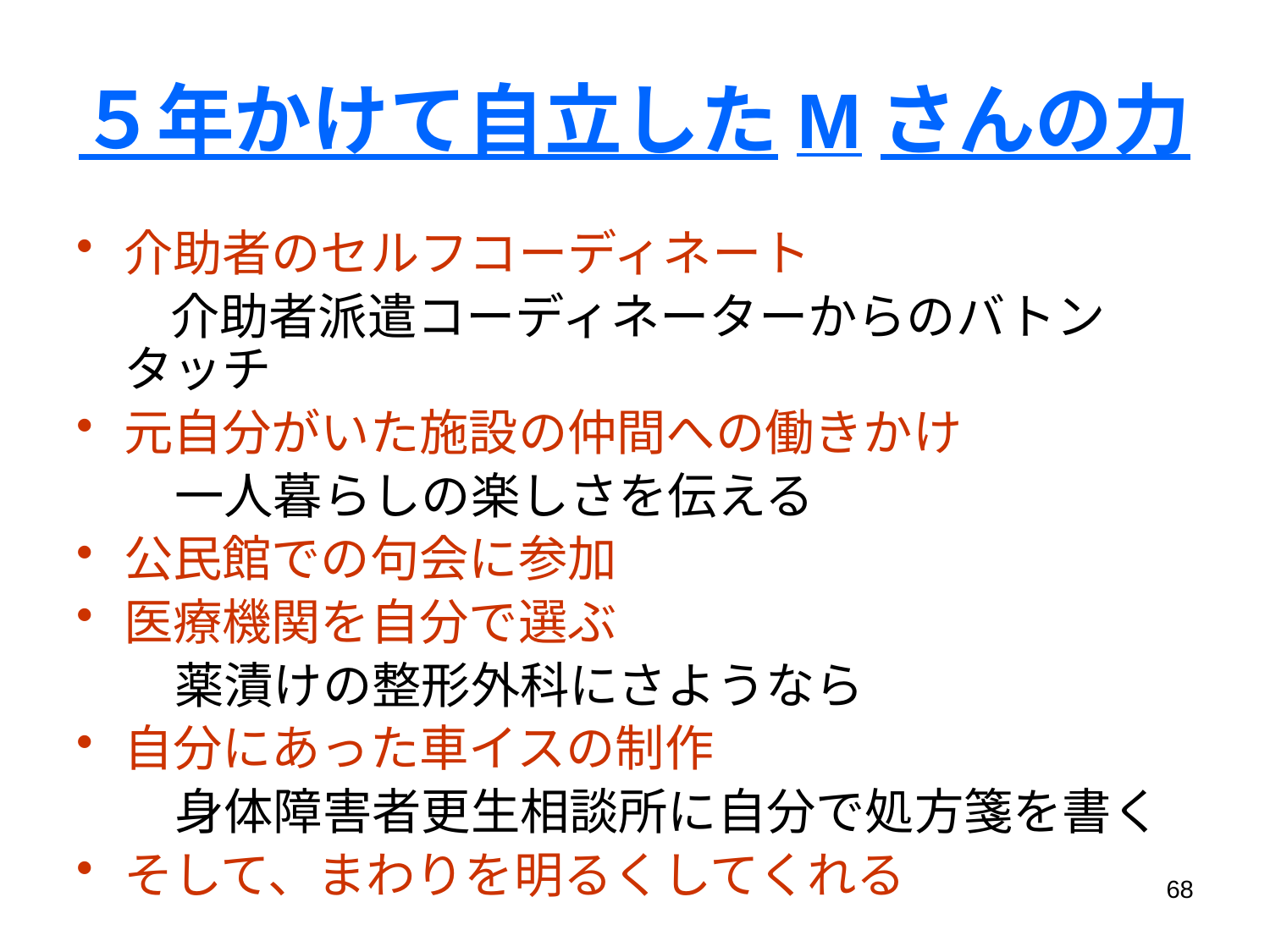

# ５年かけて自立したMさんの力
介助者のセルフコーディネート
   　介助者派遣コーディネーターからのバトンタッチ
元自分がいた施設の仲間への働きかけ
　　一人暮らしの楽しさを伝える
公民館での句会に参加
医療機関を自分で選ぶ
　　薬漬けの整形外科にさようなら
自分にあった車イスの制作
　　身体障害者更生相談所に自分で処方箋を書く
そして、まわりを明るくしてくれる
68